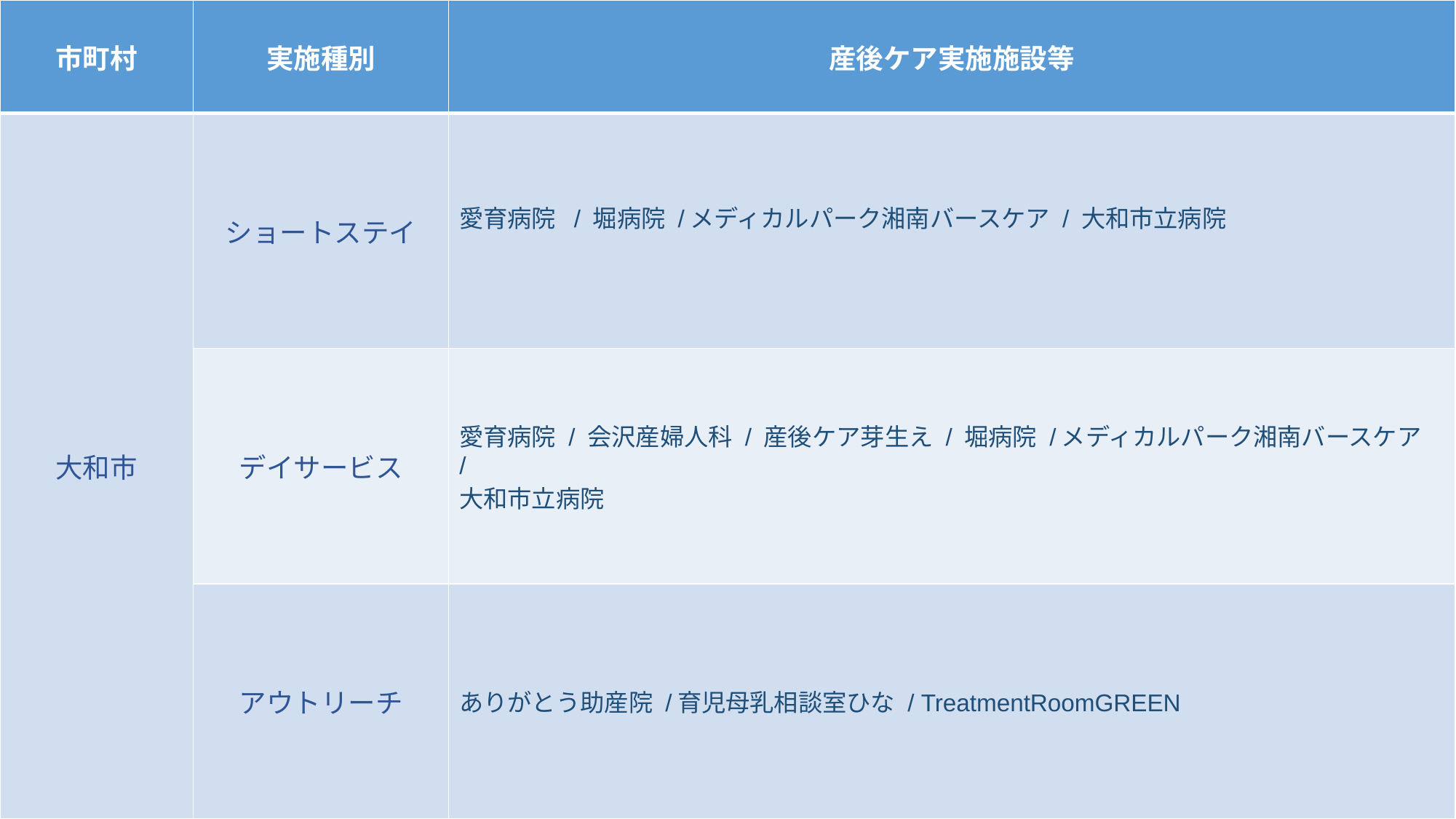

| 市町村 | 実施種別 | 産後ケア実施施設等 |
| --- | --- | --- |
| 大和市 | ショートステイ | 愛育病院 / 堀病院 /メディカルパーク湘南バースケア / 大和市立病院 |
|  | デイサービス | 愛育病院 / 会沢産婦人科 / 産後ケア芽生え / 堀病院 /メディカルパーク湘南バースケア / 大和市立病院 |
|  | アウトリーチ | ありがとう助産院 /育児母乳相談室ひな / TreatmentRoomGREEN |